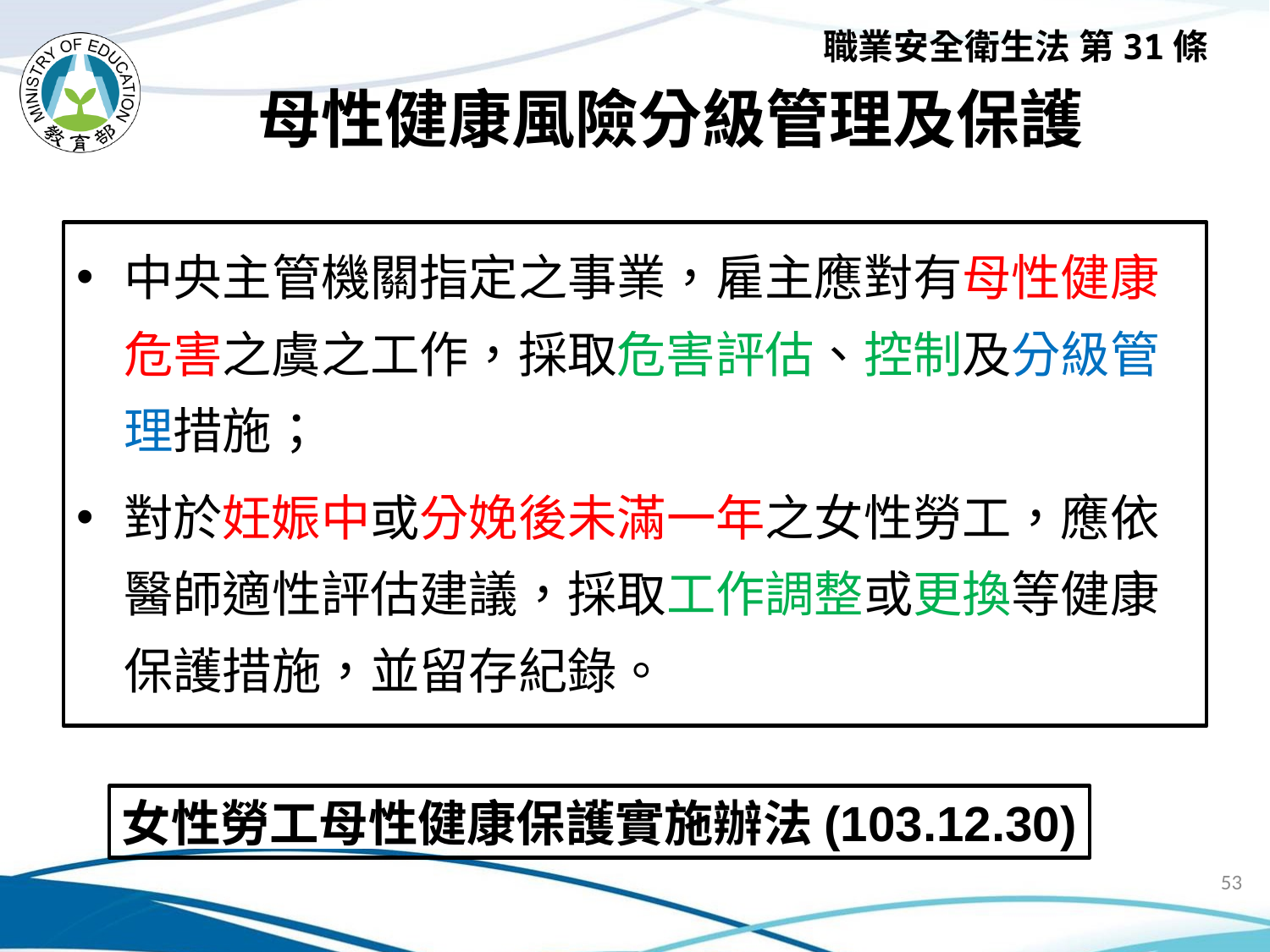

職業安全衛生法 第31條
# 母性健康風險分級管理及保護
中央主管機關指定之事業，雇主應對有母性健康危害之虞之工作，採取危害評估、控制及分級管理措施；
對於妊娠中或分娩後未滿一年之女性勞工，應依醫師適性評估建議，採取工作調整或更換等健康保護措施，並留存紀錄。
女性勞工母性健康保護實施辦法(103.12.30)
53